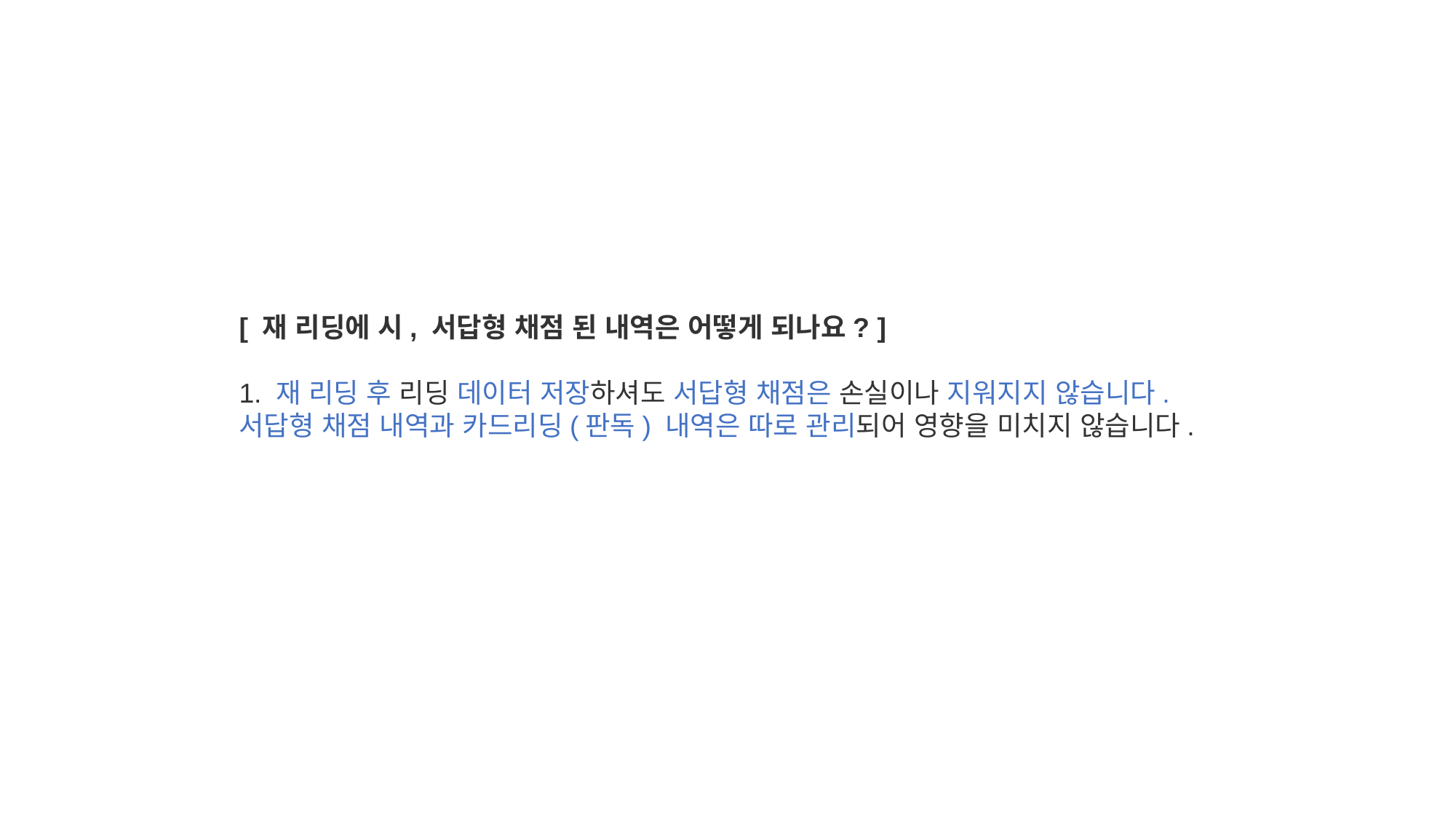

[ 재 리딩에 시, 서답형 채점 된 내역은 어떻게 되나요? ]

1. 재 리딩 후 리딩 데이터 저장하셔도 서답형 채점은 손실이나 지워지지 않습니다.
서답형 채점 내역과 카드리딩(판독) 내역은 따로 관리되어 영향을 미치지 않습니다.